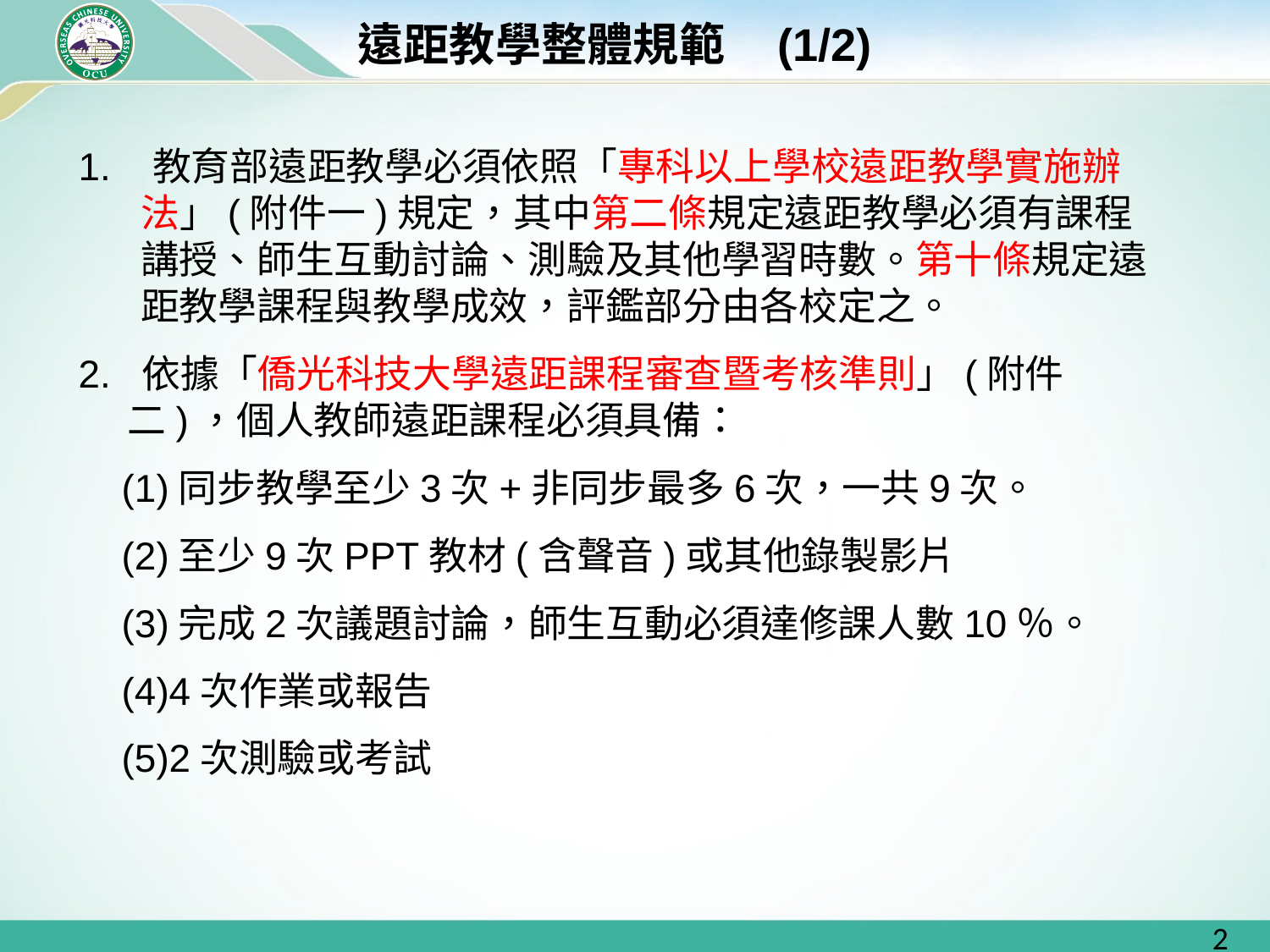

# 遠距教學整體規範    (1/2)
1.   教育部遠距教學必須依照「專科以上學校遠距教學實施辦法」(附件一)規定，其中第二條規定遠距教學必須有課程講授、師生互動討論、測驗及其他學習時數。第十條規定遠距教學課程與教學成效，評鑑部分由各校定之。
2.  依據「僑光科技大學遠距課程審查暨考核準則」(附件二)，個人教師遠距課程必須具備：
    (1)同步教學至少3次+非同步最多6次，一共9次。
    (2)至少9次PPT教材(含聲音)或其他錄製影片
    (3)完成2次議題討論，師生互動必須達修課人數10％。
    (4)4次作業或報告
    (5)2次測驗或考試
2